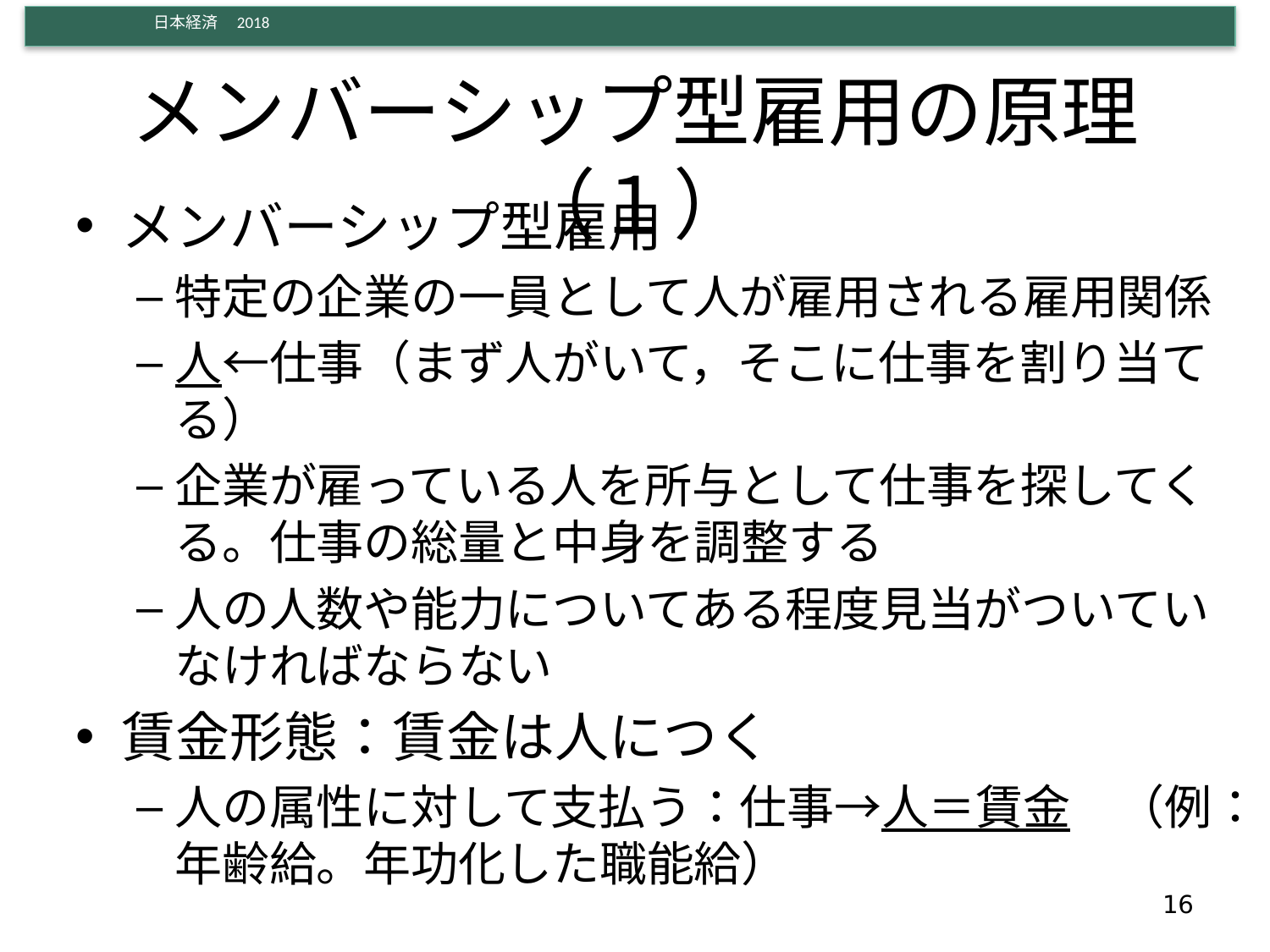

# メンバーシップ型雇用の原理（１）
メンバーシップ型雇用
特定の企業の一員として人が雇用される雇用関係
人←仕事（まず人がいて，そこに仕事を割り当てる）
企業が雇っている人を所与として仕事を探してくる。仕事の総量と中身を調整する
人の人数や能力についてある程度見当がついていなければならない
賃金形態：賃金は人につく
人の属性に対して支払う：仕事→人＝賃金　（例：年齢給。年功化した職能給）

16